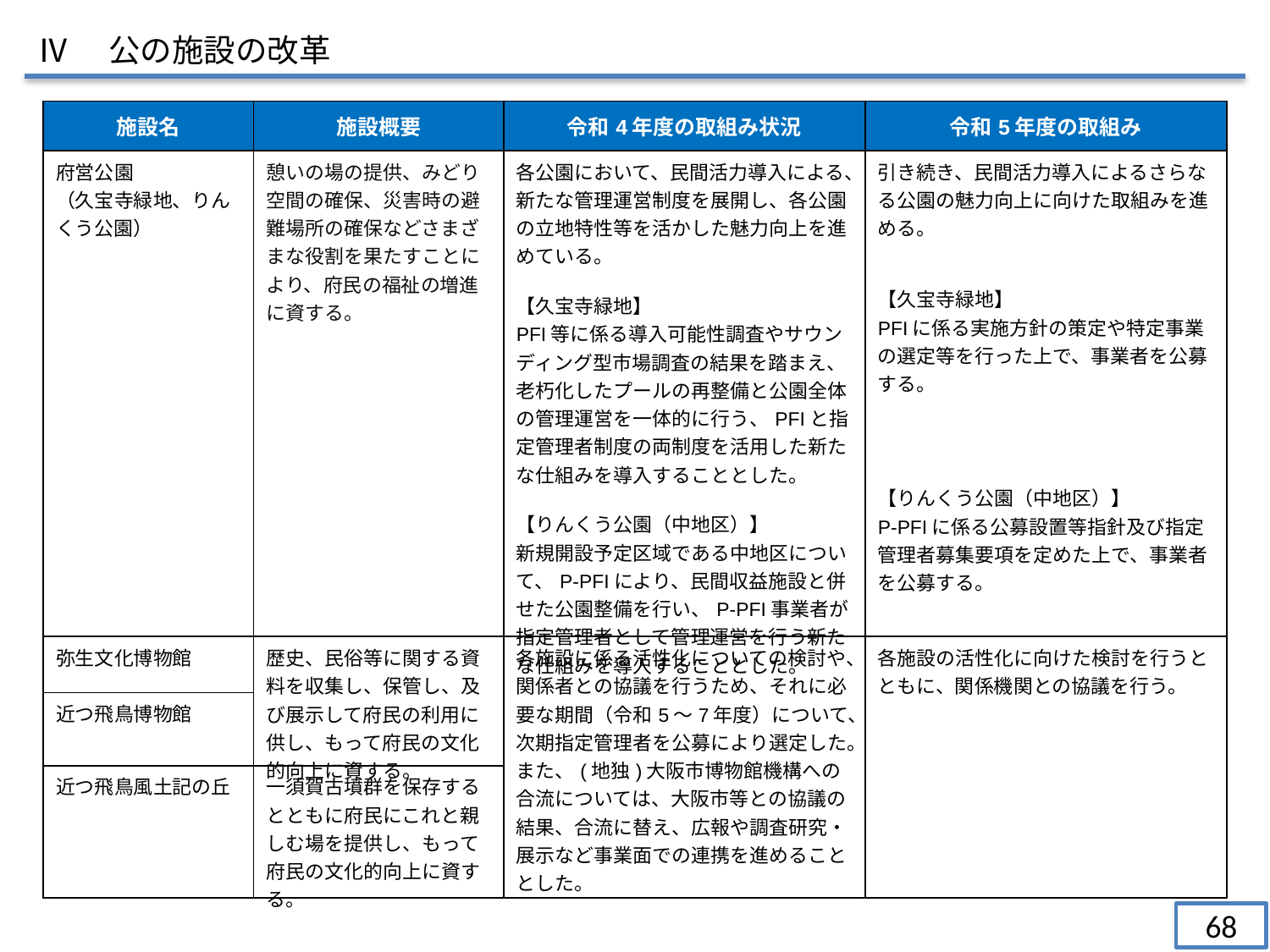

Ⅳ　公の施設の改革
| 施設名 | 施設概要 | 令和4年度の取組み状況 | 令和5年度の取組み |
| --- | --- | --- | --- |
| 府営公園 （久宝寺緑地、りんくう公園） | 憩いの場の提供、みどり空間の確保、災害時の避難場所の確保などさまざまな役割を果たすことにより、府民の福祉の増進に資する。 | 各公園において、民間活力導入による、新たな管理運営制度を展開し、各公園の立地特性等を活かした魅力向上を進めている。 【久宝寺緑地】 PFI等に係る導入可能性調査やサウンディング型市場調査の結果を踏まえ、老朽化したプールの再整備と公園全体の管理運営を一体的に行う、PFIと指定管理者制度の両制度を活用した新たな仕組みを導入することとした。 【りんくう公園（中地区）】 新規開設予定区域である中地区について、P-PFIにより、民間収益施設と併せた公園整備を行い、P-PFI事業者が指定管理者として管理運営を行う新たな仕組みを導入することとした。 | 引き続き、民間活力導入によるさらなる公園の魅力向上に向けた取組みを進める。 【久宝寺緑地】 PFIに係る実施方針の策定や特定事業の選定等を行った上で、事業者を公募する。 【りんくう公園（中地区）】 P-PFIに係る公募設置等指針及び指定管理者募集要項を定めた上で、事業者を公募する。 |
| 弥生文化博物館 | 歴史、民俗等に関する資料を収集し、保管し、及び展示して府民の利用に供し、もって府民の文化的向上に資する。 | 各施設に係る活性化についての検討や、関係者との協議を行うため、それに必要な期間（令和5～7年度）について、次期指定管理者を公募により選定した。 また、(地独)大阪市博物館機構への合流については、大阪市等との協議の結果、合流に替え、広報や調査研究・展示など事業面での連携を進めることとした。 | 各施設の活性化に向けた検討を行うとともに、関係機関との協議を行う。 |
| 近つ飛鳥博物館 |  |  |  |
| 近つ飛鳥風土記の丘 | 一須賀古墳群を保存するとともに府民にこれと親しむ場を提供し、もって府民の文化的向上に資する。 |  |  |
68